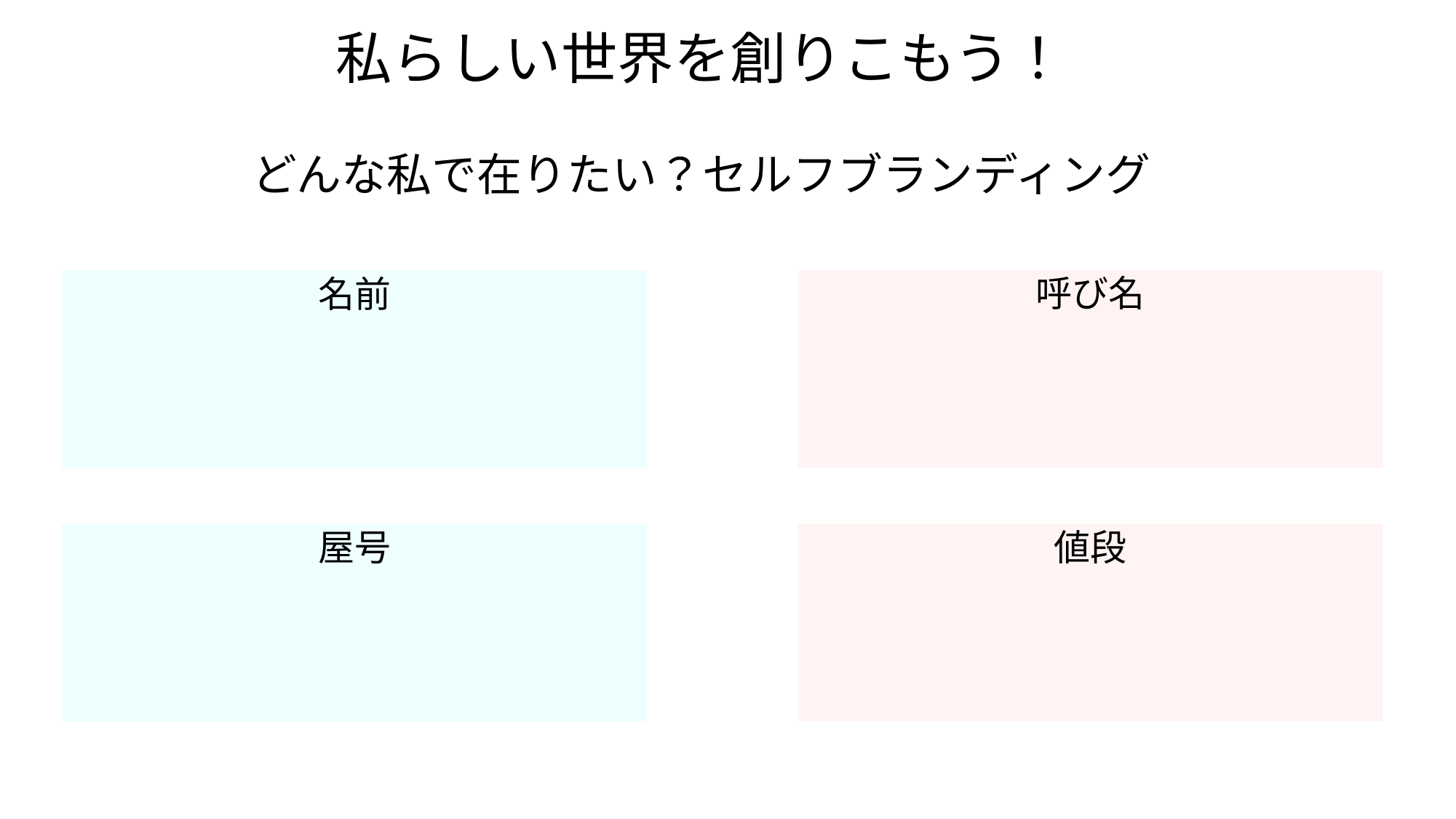

# 私らしい世界を創りこもう！ どんな私で在りたい？セルフブランディング
名前
呼び名
屋号
値段